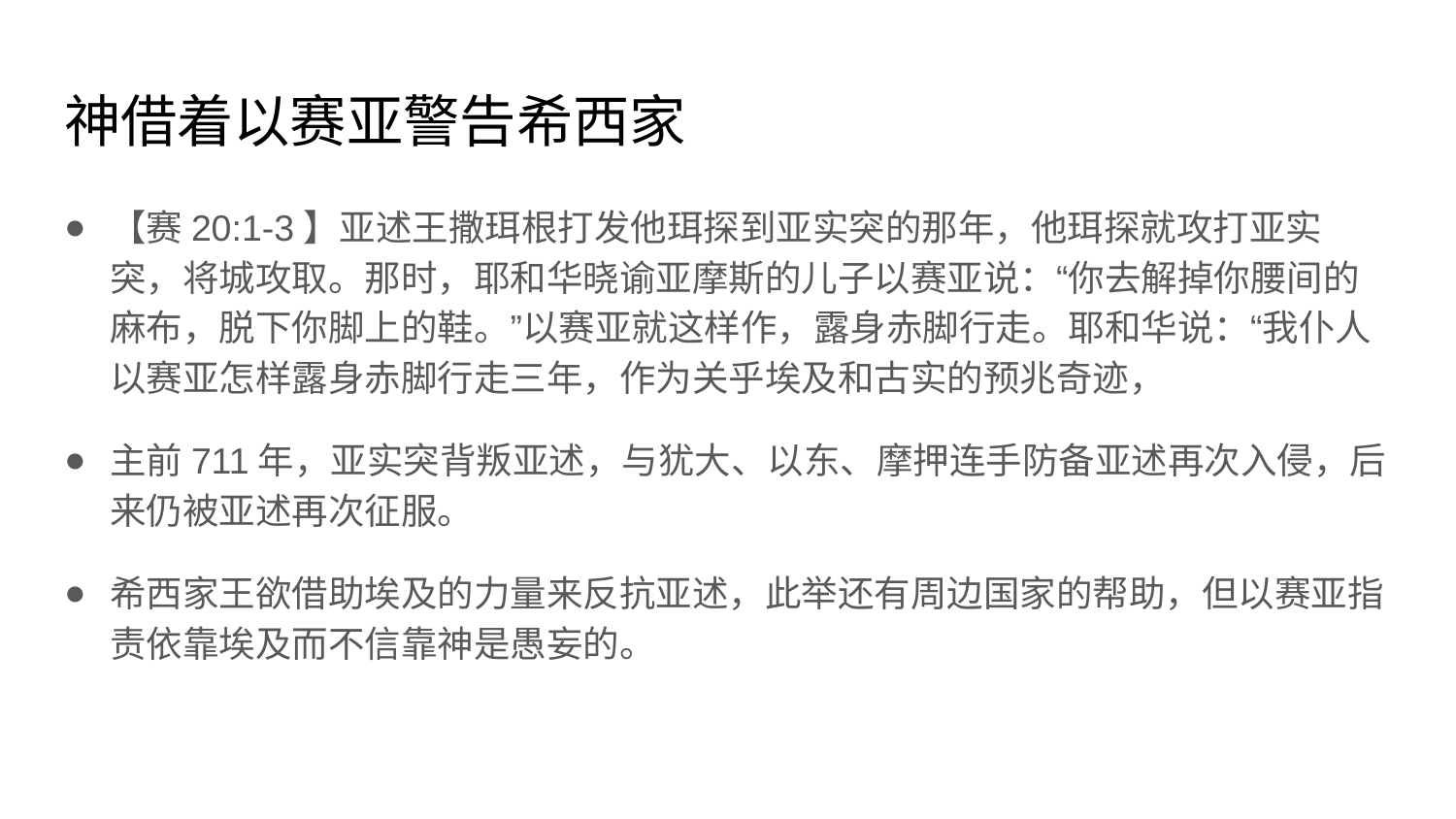

# 神借着以赛亚警告希西家
【赛20:1-3】亚述王撒珥根打发他珥探到亚实突的那年，他珥探就攻打亚实突，将城攻取。那时，耶和华晓谕亚摩斯的儿子以赛亚说：“你去解掉你腰间的麻布，脱下你脚上的鞋。”以赛亚就这样作，露身赤脚行走。耶和华说：“我仆人以赛亚怎样露身赤脚行走三年，作为关乎埃及和古实的预兆奇迹，
主前711年，亚实突背叛亚述，与犹大、以东、摩押连手防备亚述再次入侵，后来仍被亚述再次征服。
希西家王欲借助埃及的力量来反抗亚述，此举还有周边国家的帮助，但以赛亚指责依靠埃及而不信靠神是愚妄的。